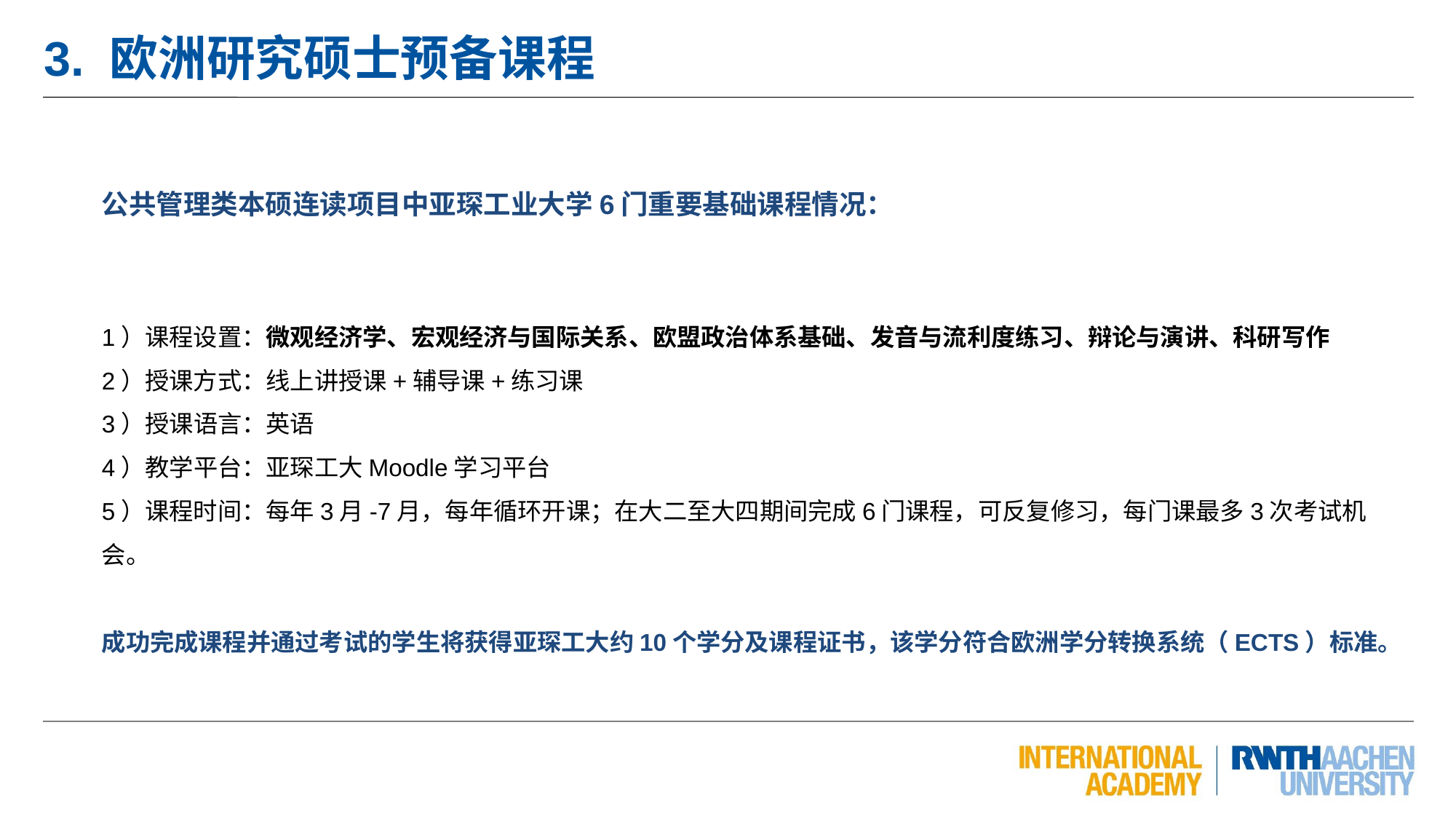

# 3. 欧洲研究硕士预备课程
公共管理类本硕连读项目中亚琛工业大学6门重要基础课程情况：

1）课程设置：微观经济学、宏观经济与国际关系、欧盟政治体系基础、发音与流利度练习、辩论与演讲、科研写作
2）授课方式：线上讲授课+辅导课+练习课
3）授课语言：英语
4）教学平台：亚琛工大Moodle学习平台
5）课程时间：每年3月-7月，每年循环开课；在大二至大四期间完成6门课程，可反复修习，每门课最多3次考试机会。

成功完成课程并通过考试的学生将获得亚琛工大约10个学分及课程证书，该学分符合欧洲学分转换系统（ECTS）标准。